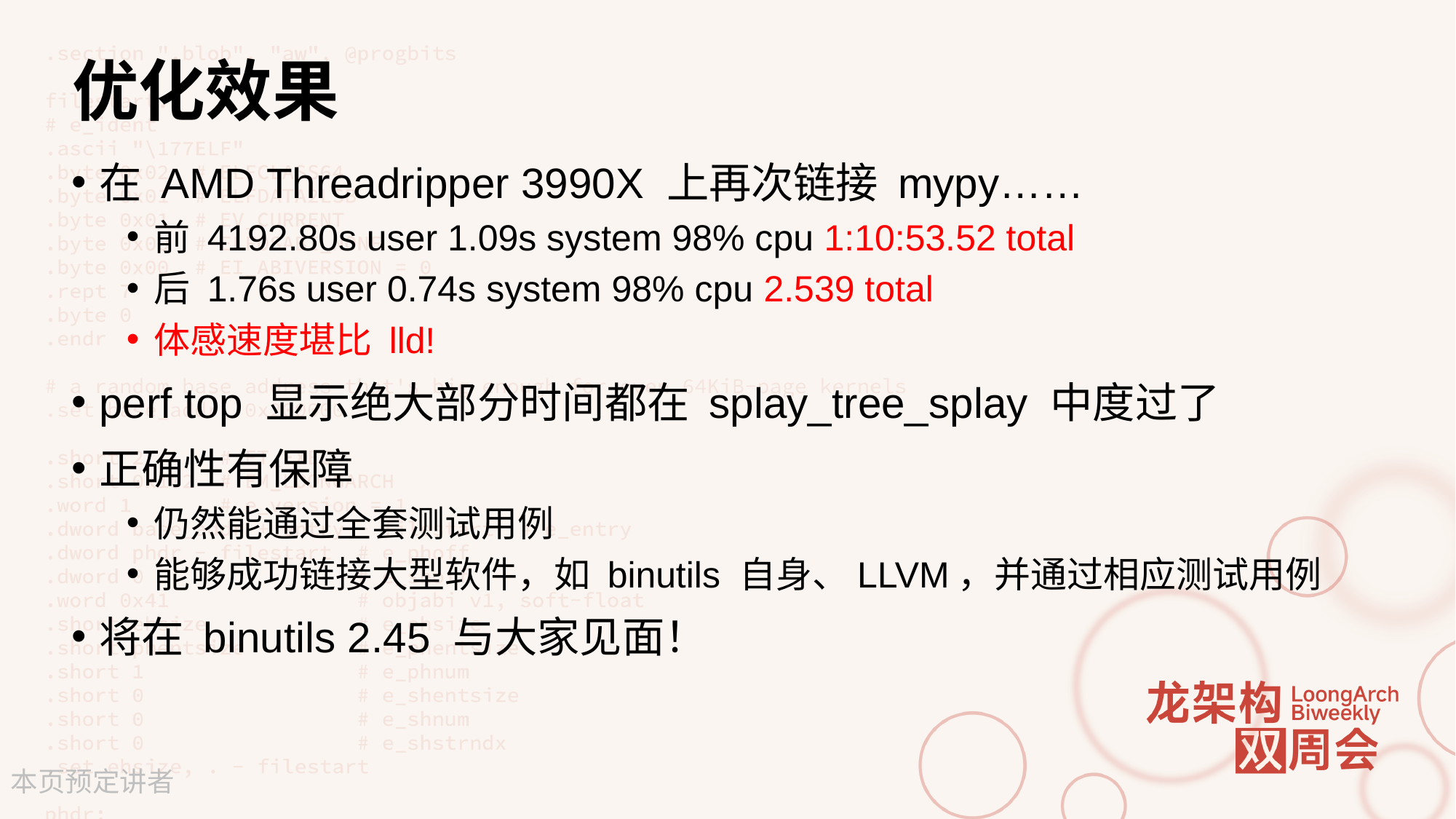

# 优化效果
在 AMD Threadripper 3990X 上再次链接 mypy……
前 4192.80s user 1.09s system 98% cpu 1:10:53.52 total
后 1.76s user 0.74s system 98% cpu 2.539 total
体感速度堪比 lld!
perf top 显示绝大部分时间都在 splay_tree_splay 中度过了
正确性有保障
仍然能通过全套测试用例
能够成功链接大型软件，如 binutils 自身、LLVM，并通过相应测试用例
将在 binutils 2.45 与大家见面！